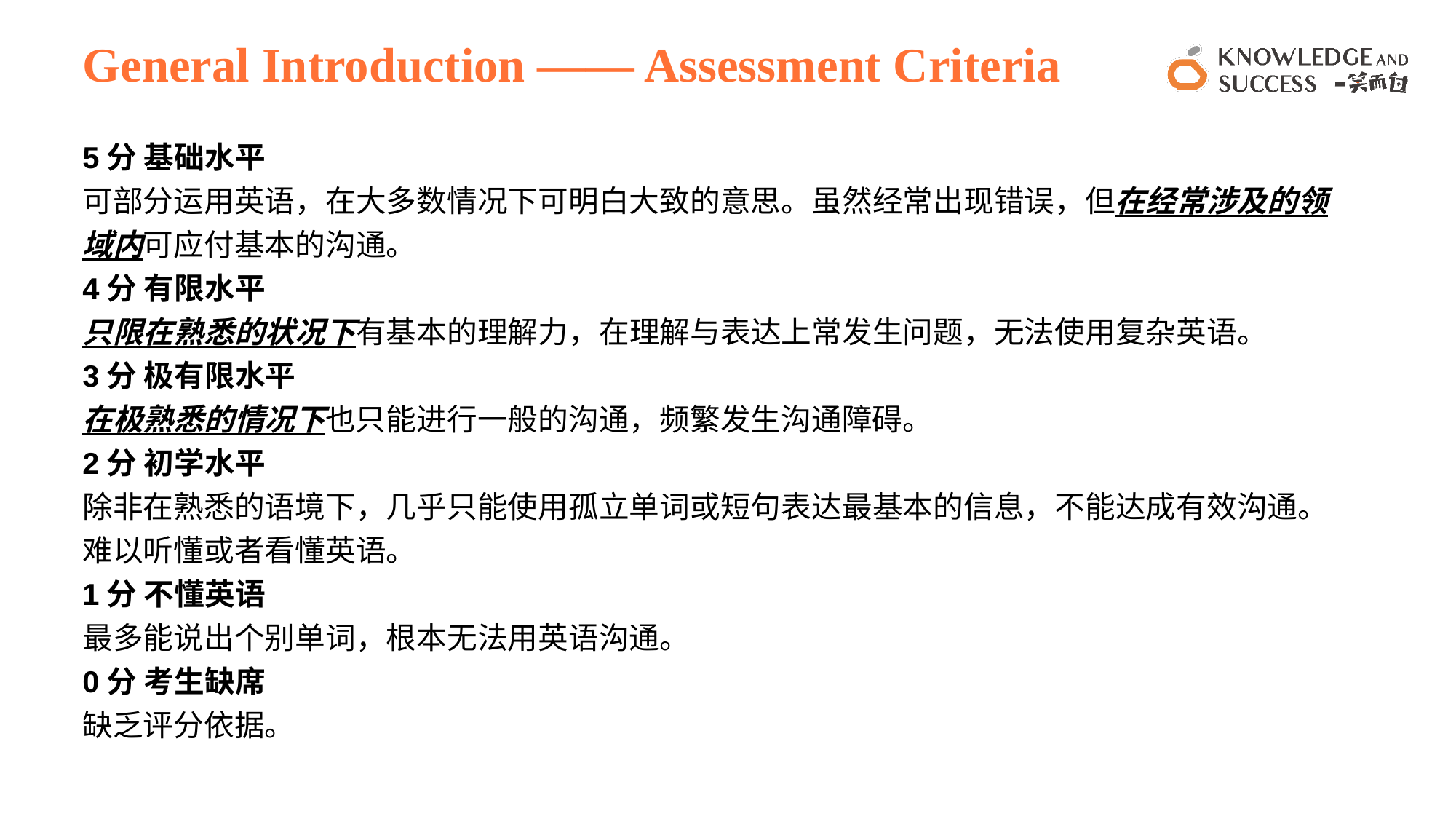

# General Introduction —— Assessment Criteria
5分 基础水平
可部分运用英语，在大多数情况下可明白大致的意思。虽然经常出现错误，但在经常涉及的领域内可应付基本的沟通。
4分 有限水平
只限在熟悉的状况下有基本的理解力，在理解与表达上常发生问题，无法使用复杂英语。
3分 极有限水平
在极熟悉的情况下也只能进行一般的沟通，频繁发生沟通障碍。
2分 初学水平
除非在熟悉的语境下，几乎只能使用孤立单词或短句表达最基本的信息，不能达成有效沟通。难以听懂或者看懂英语。
1分 不懂英语
最多能说出个别单词，根本无法用英语沟通。
0分 考生缺席
缺乏评分依据。